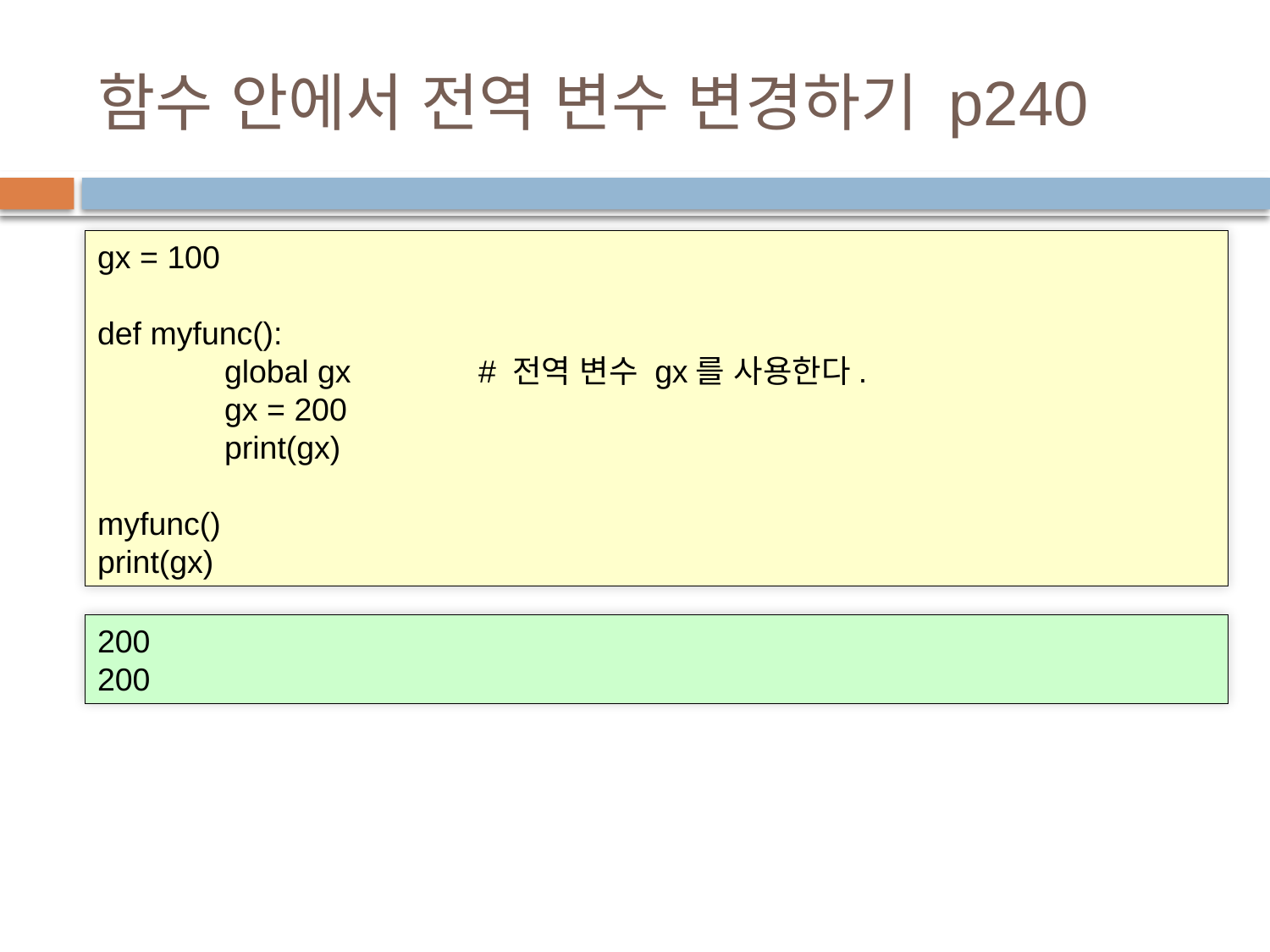

# 함수 안에서 전역 변수 변경하기 p240

gx = 100

def myfunc():
	global gx		# 전역 변수 gx를 사용한다.
	gx = 200
	print(gx)

myfunc()
print(gx)
200
200